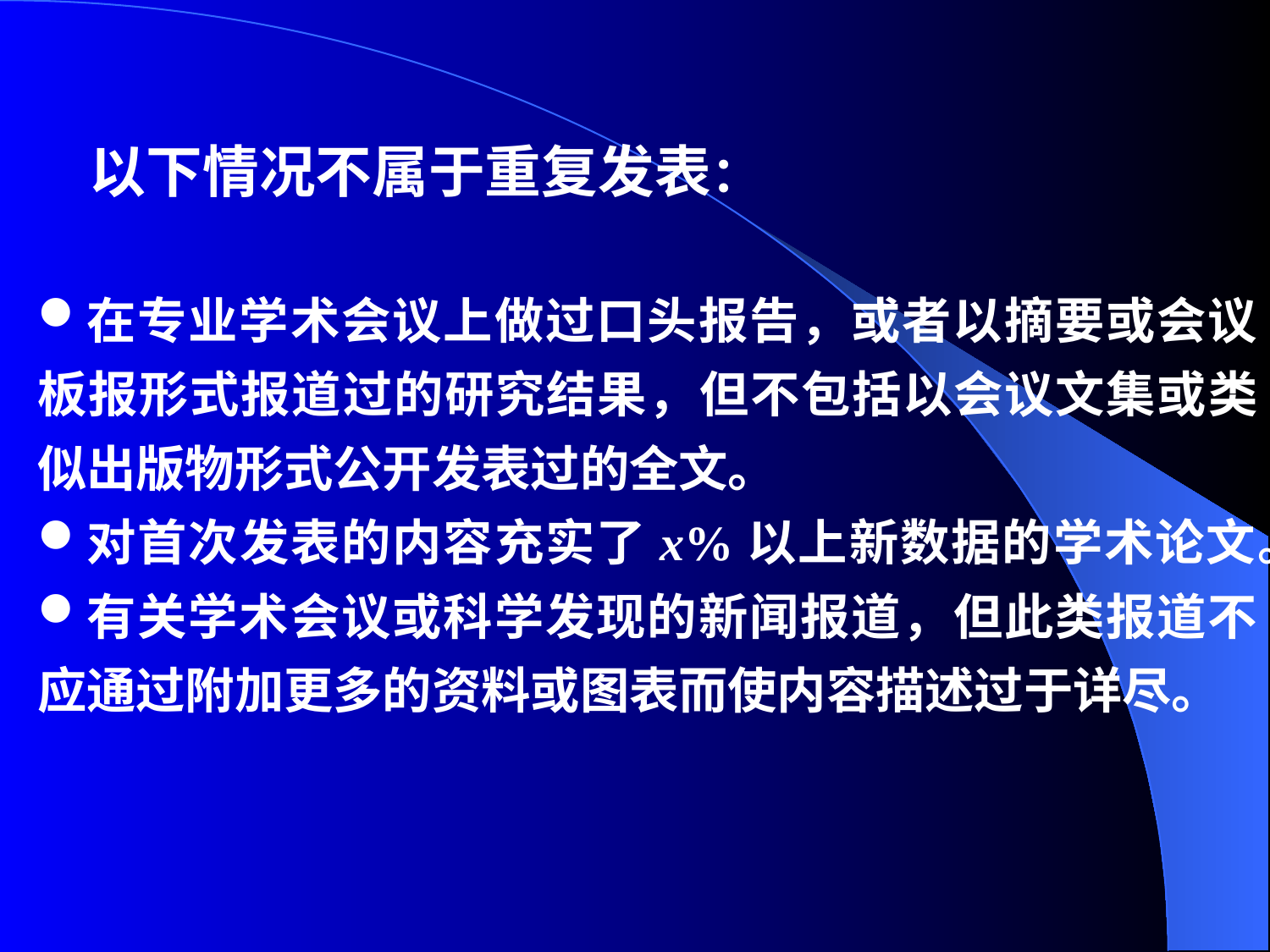

以下情况不属于重复发表：

在专业学术会议上做过口头报告，或者以摘要或会议板报形式报道过的研究结果，但不包括以会议文集或类似出版物形式公开发表过的全文。
对首次发表的内容充实了x%以上新数据的学术论文。
有关学术会议或科学发现的新闻报道，但此类报道不应通过附加更多的资料或图表而使内容描述过于详尽。